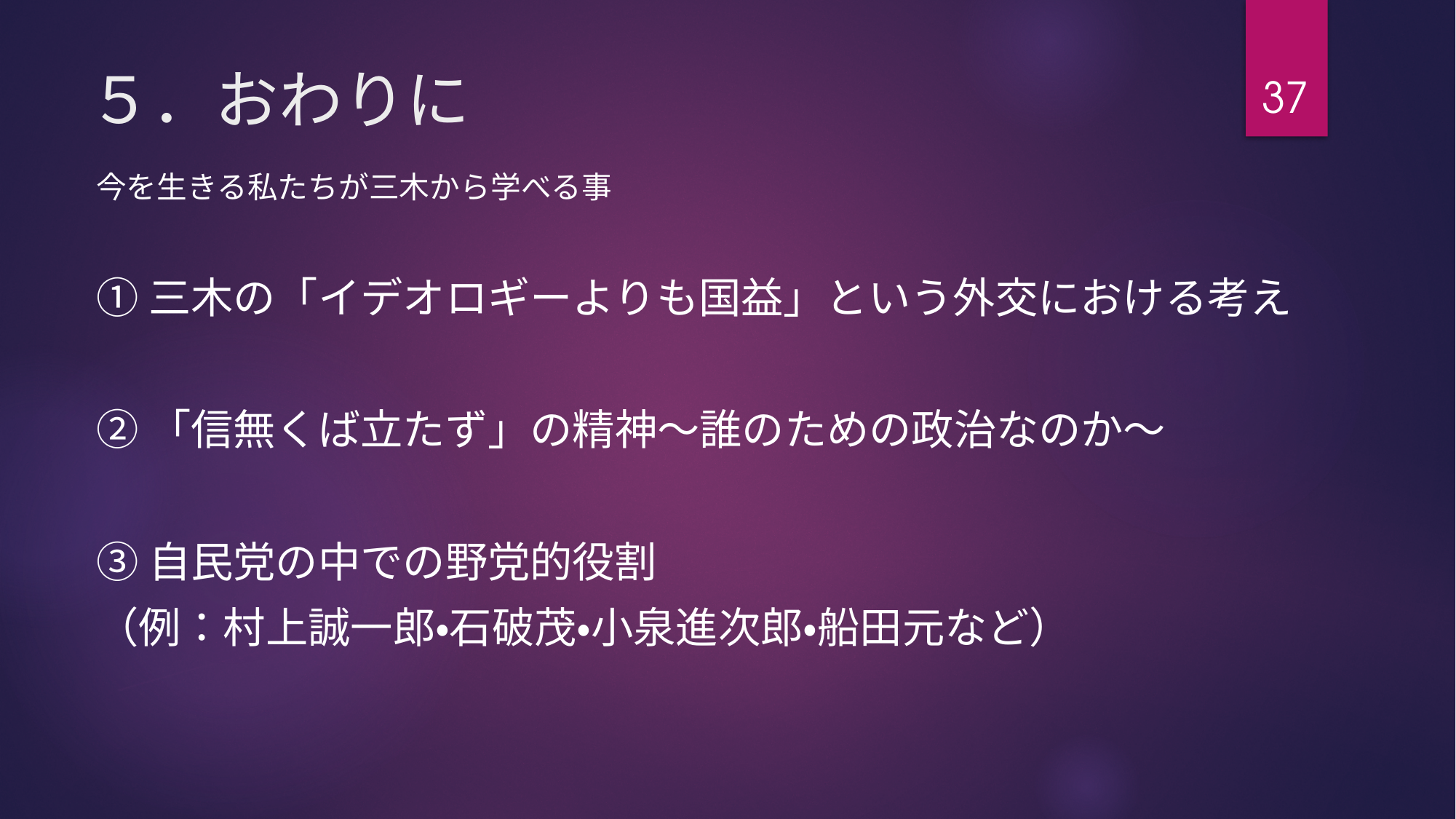

37
# ５．おわりに
今を生きる私たちが三木から学べる事

①三木の「イデオロギーよりも国益」という外交における考え

②「信無くば立たず」の精神～誰のための政治なのか～

③自民党の中での野党的役割
（例：村上誠一郎・石破茂・小泉進次郎・船田元など）